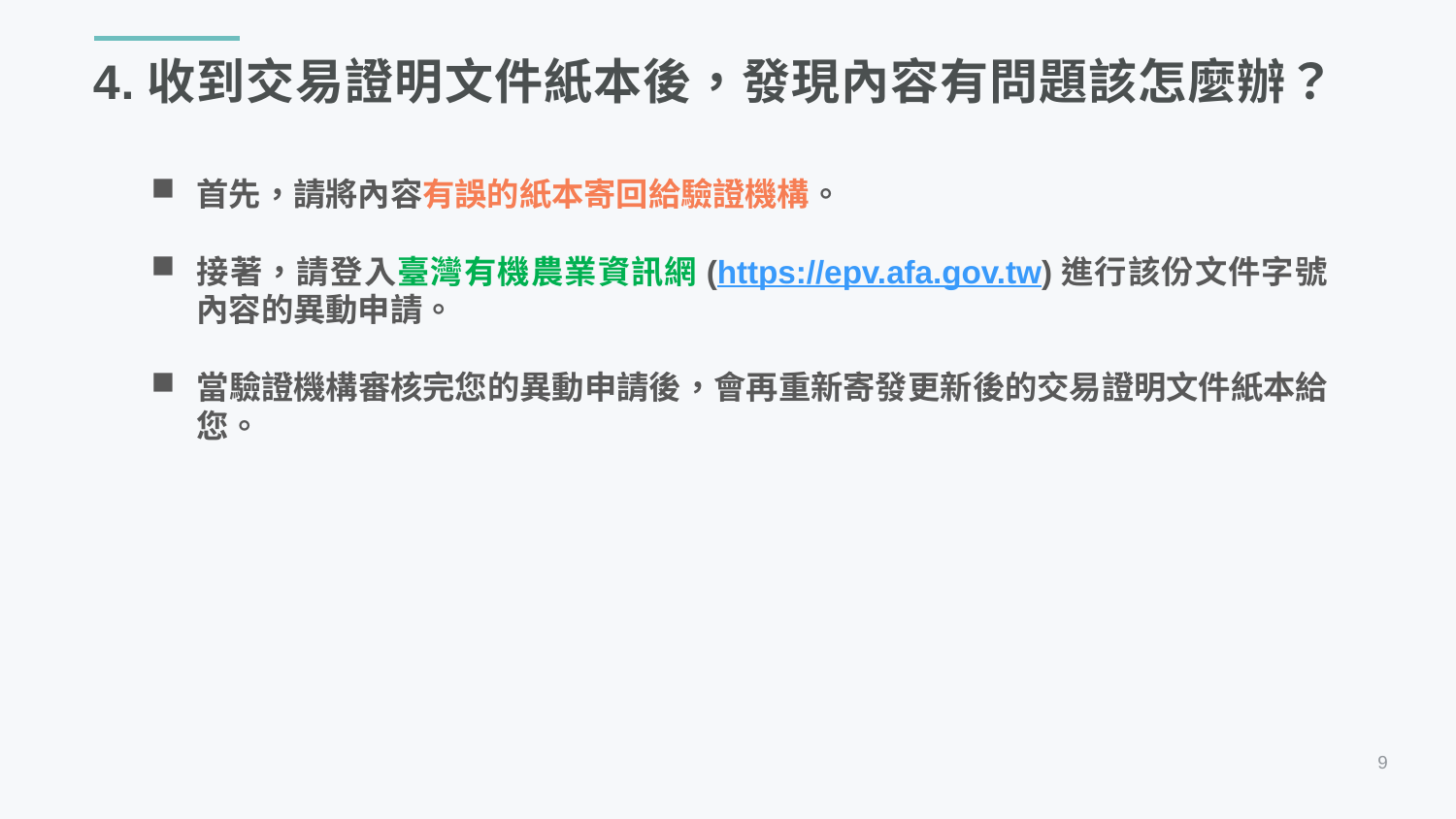

4.收到交易證明文件紙本後，發現內容有問題該怎麼辦？
首先，請將內容有誤的紙本寄回給驗證機構。

接著，請登入臺灣有機農業資訊網(https://epv.afa.gov.tw)進行該份文件字號內容的異動申請。

當驗證機構審核完您的異動申請後，會再重新寄發更新後的交易證明文件紙本給您。